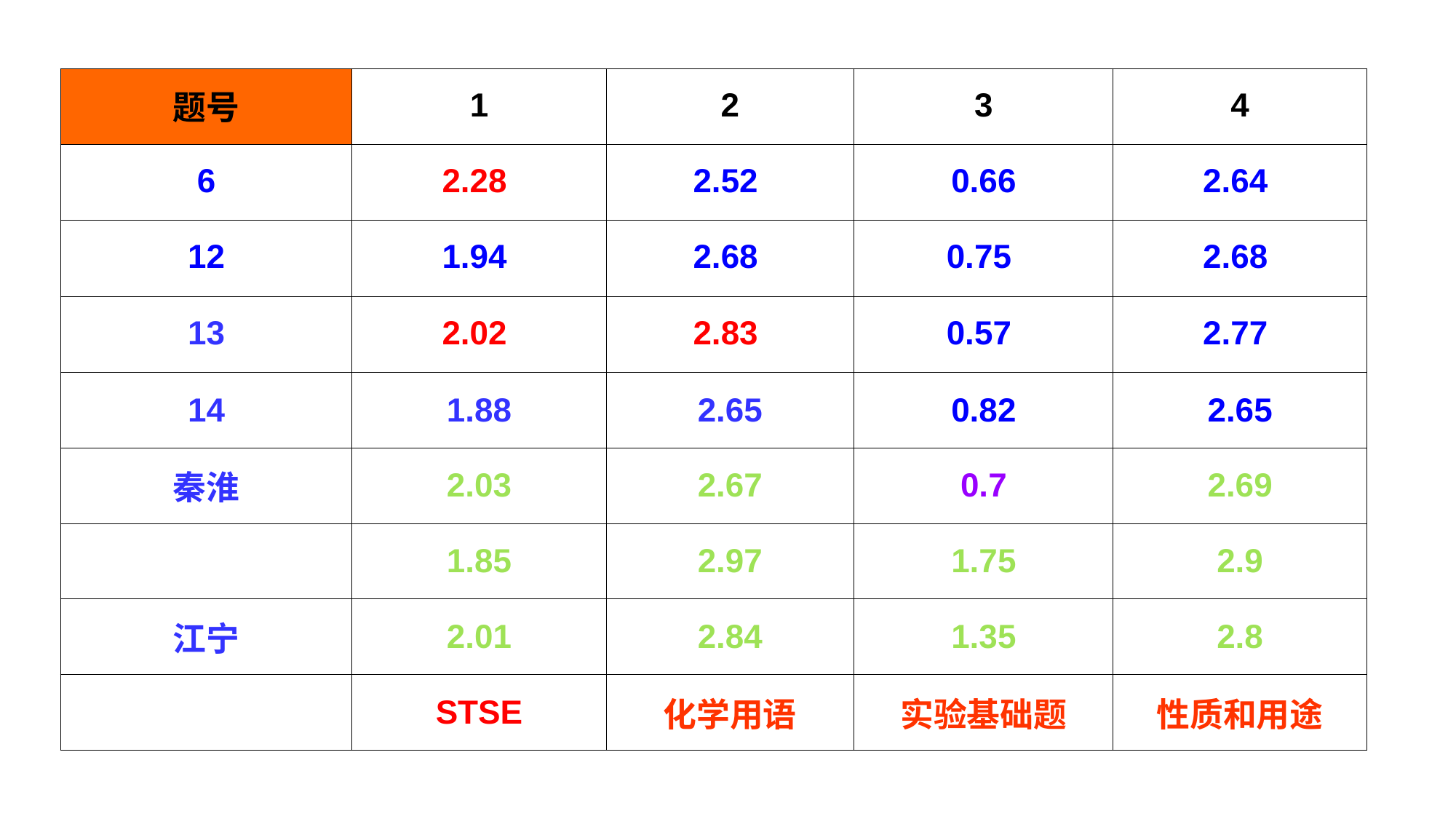

| 题号 | 1 | 2 | 3 | 4 |
| --- | --- | --- | --- | --- |
| 6 | 2.28 | 2.52 | 0.66 | 2.64 |
| 12 | 1.94 | 2.68 | 0.75 | 2.68 |
| 13 | 2.02 | 2.83 | 0.57 | 2.77 |
| 14 | 1.88 | 2.65 | 0.82 | 2.65 |
| 秦淮 | 2.03 | 2.67 | 0.7 | 2.69 |
|  | 1.85 | 2.97 | 1.75 | 2.9 |
| 江宁 | 2.01 | 2.84 | 1.35 | 2.8 |
|  | STSE | 化学用语 | 实验基础题 | 性质和用途 |